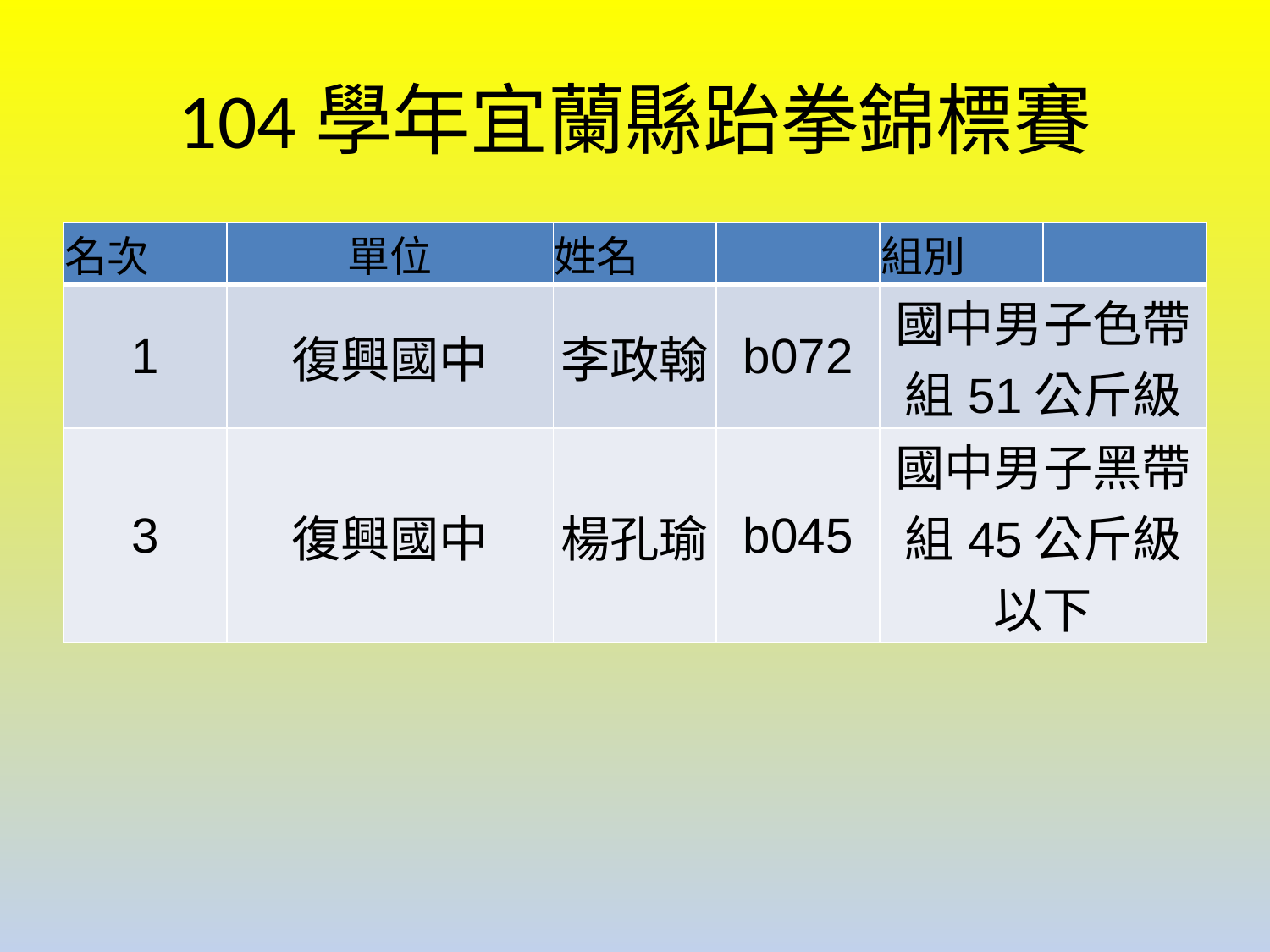

# 104學年宜蘭縣跆拳錦標賽
| 名次 | 單位 | 姓名 |  | 組別 |  |
| --- | --- | --- | --- | --- | --- |
| 1 | 復興國中 | 李政翰 | b072 | 國中男子色帶組51公斤級 |  |
| 3 | 復興國中 | 楊孔瑜 | b045 | 國中男子黑帶組45公斤級以下 |  |